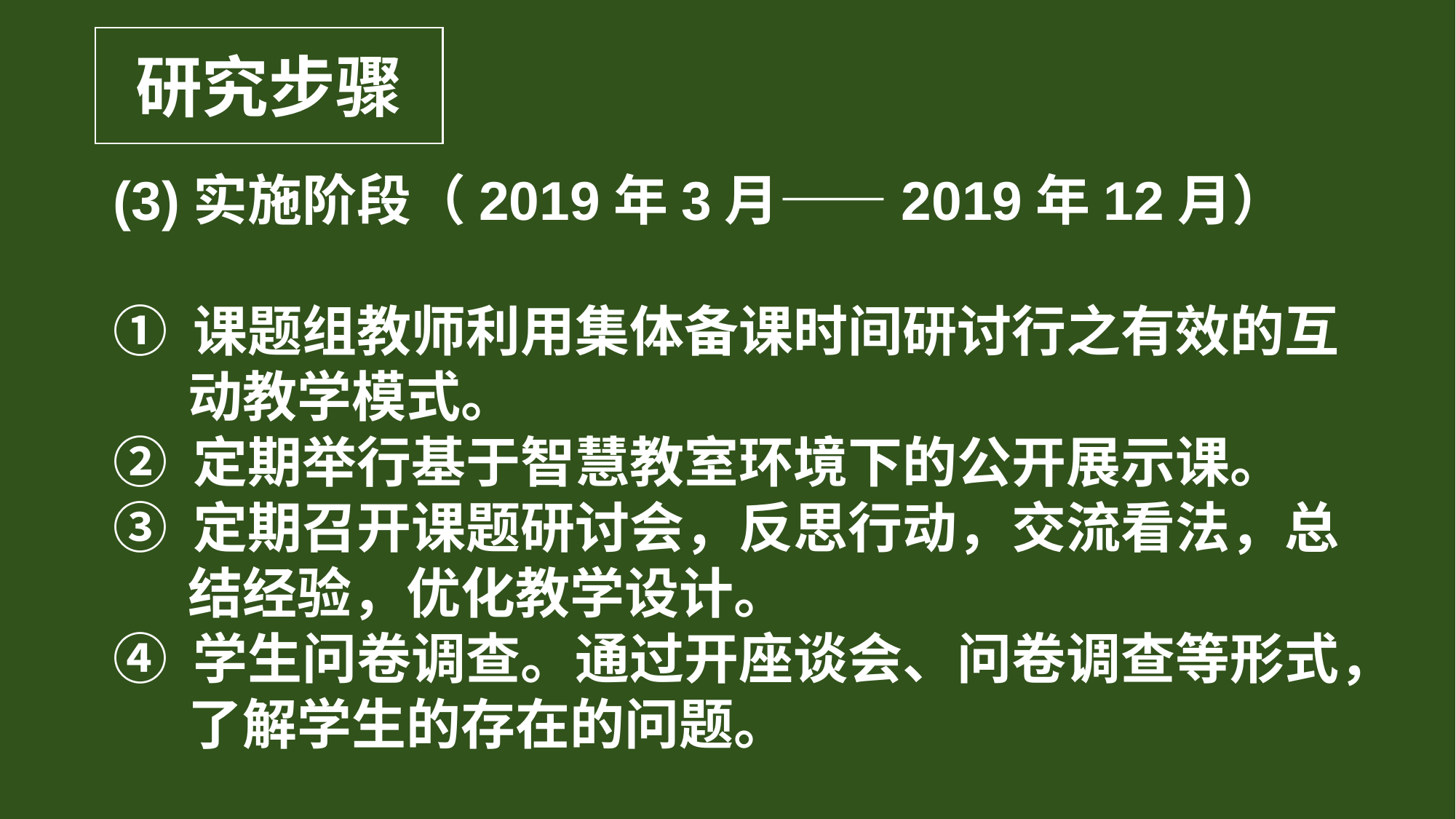

研究步骤
(3)实施阶段（2019年3月——2019年12月）

① 课题组教师利用集体备课时间研讨行之有效的互
     动教学模式。
② 定期举行基于智慧教室环境下的公开展示课。
③ 定期召开课题研讨会，反思行动，交流看法，总
     结经验，优化教学设计。
④ 学生问卷调查。通过开座谈会、问卷调查等形式，
     了解学生的存在的问题。